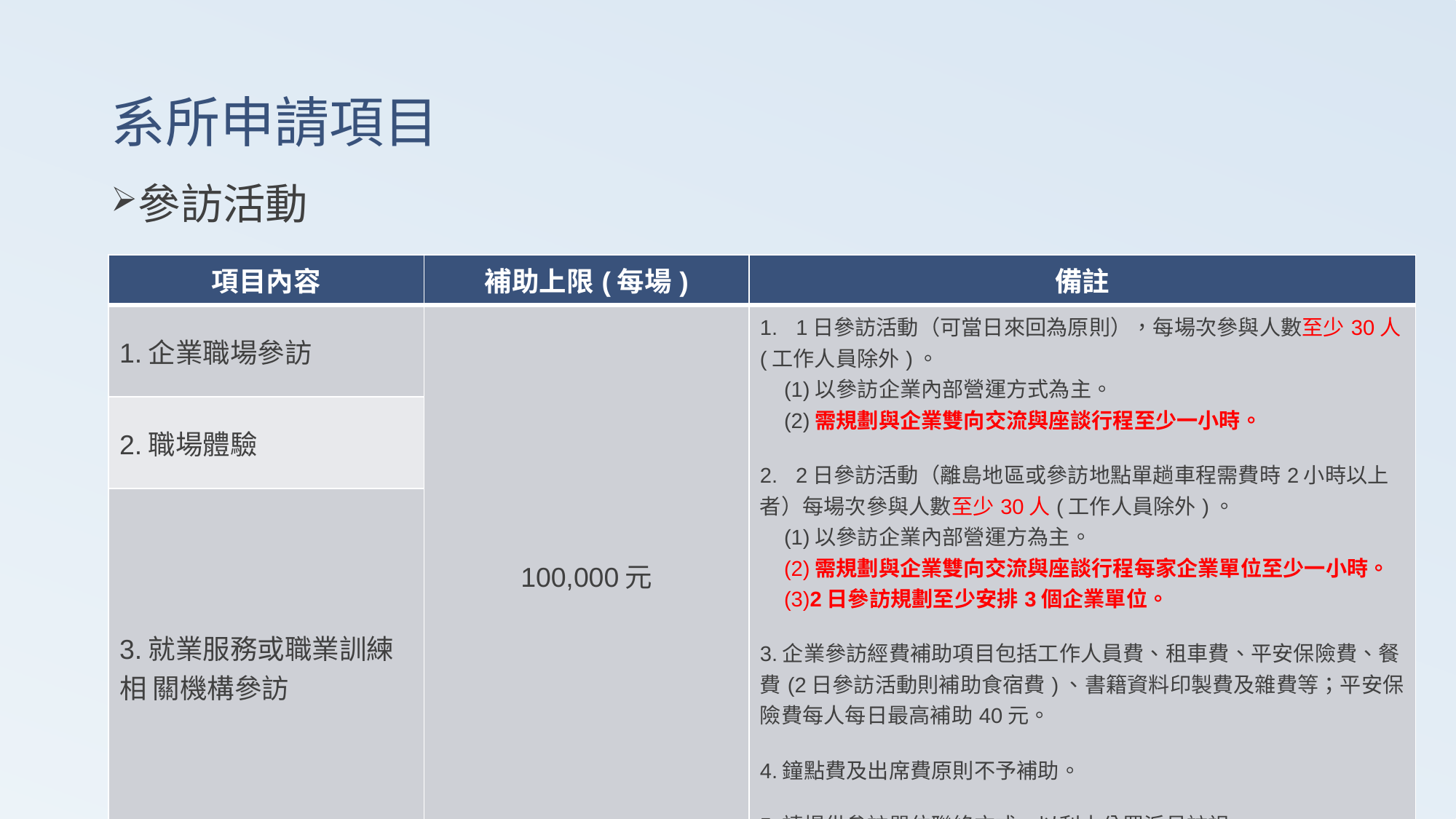

# 系所申請項目
參訪活動
| 項目內容 | 補助上限(每場) | 備註 |
| --- | --- | --- |
| 1.企業職場參訪 | 100,000元 | 1. 1日參訪活動（可當日來回為原則），每場次參與人數至少30人 (工作人員除外)。 (1)以參訪企業內部營運方式為主。 (2)需規劃與企業雙向交流與座談行程至少一小時。 2. 2日參訪活動（離島地區或參訪地點單趟車程需費時2小時以上者）每場次參與人數至少30人(工作人員除外)。 (1)以參訪企業內部營運方為主。 (2)需規劃與企業雙向交流與座談行程每家企業單位至少一小時。 (3)2日參訪規劃至少安排3個企業單位。 3.企業參訪經費補助項目包括工作人員費、租車費、平安保險費、餐費(2日參訪活動則補助食宿費)、書籍資料印製費及雜費等；平安保險費每人每日最高補助40元。 4.鐘點費及出席費原則不予補助。 5.請提供參訪單位聯絡方式，以利本分署派員訪視。 |
| 2.職場體驗 |  |  |
| 3.就業服務或職業訓練相 關機構參訪 |  |  |